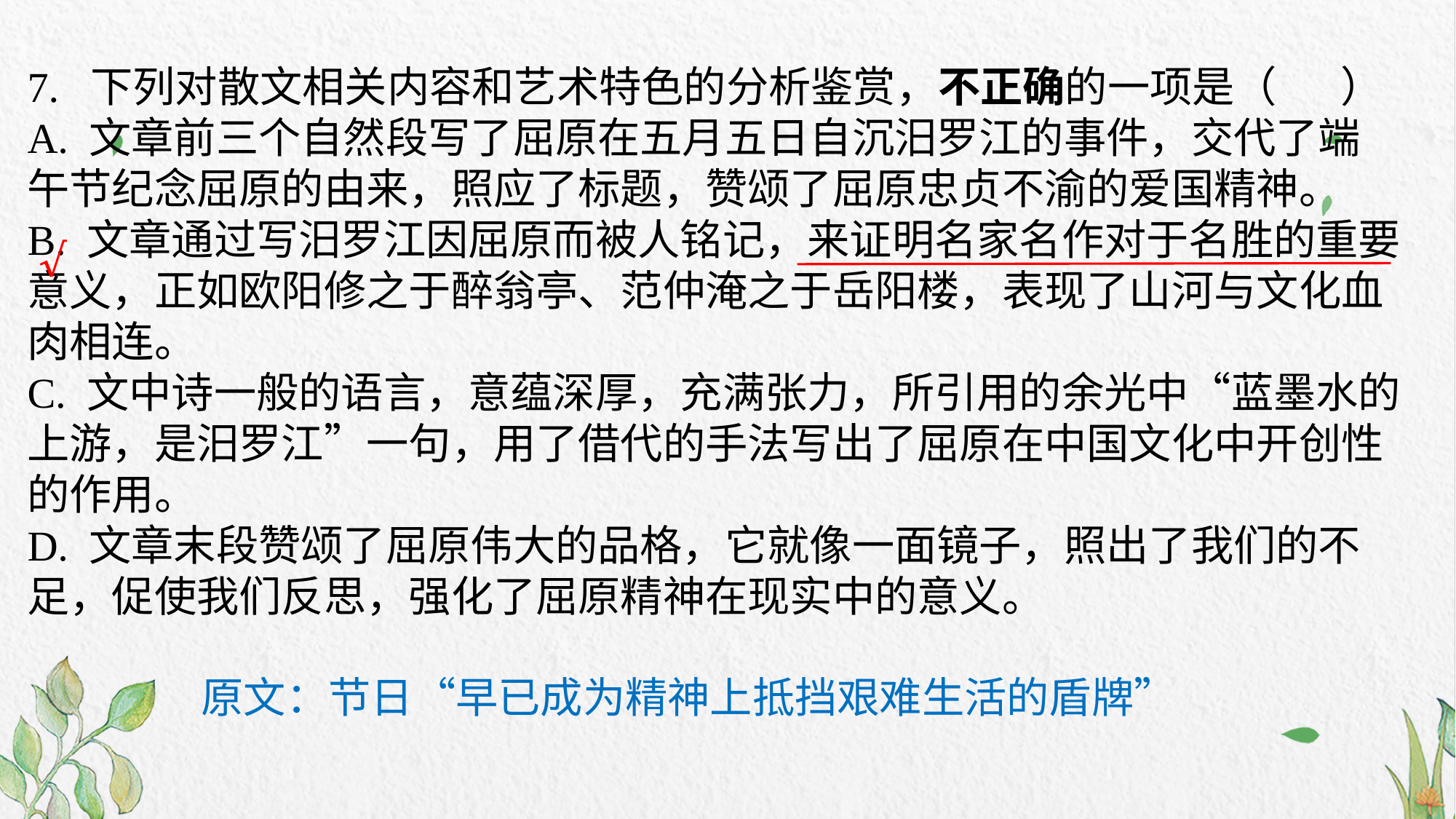

7.  下列对散文相关内容和艺术特色的分析鉴赏，不正确的一项是（      ）
A. 文章前三个自然段写了屈原在五月五日自沉汨罗江的事件，交代了端午节纪念屈原的由来，照应了标题，赞颂了屈原忠贞不渝的爱国精神。
B. 文章通过写汨罗江因屈原而被人铭记，来证明名家名作对于名胜的重要意义，正如欧阳修之于醉翁亭、范仲淹之于岳阳楼，表现了山河与文化血肉相连。
C. 文中诗一般的语言，意蕴深厚，充满张力，所引用的余光中“蓝墨水的上游，是汨罗江”一句，用了借代的手法写出了屈原在中国文化中开创性的作用。
D. 文章末段赞颂了屈原伟大的品格，它就像一面镜子，照出了我们的不足，促使我们反思，强化了屈原精神在现实中的意义。
√
原文：节日“早已成为精神上抵挡艰难生活的盾牌”